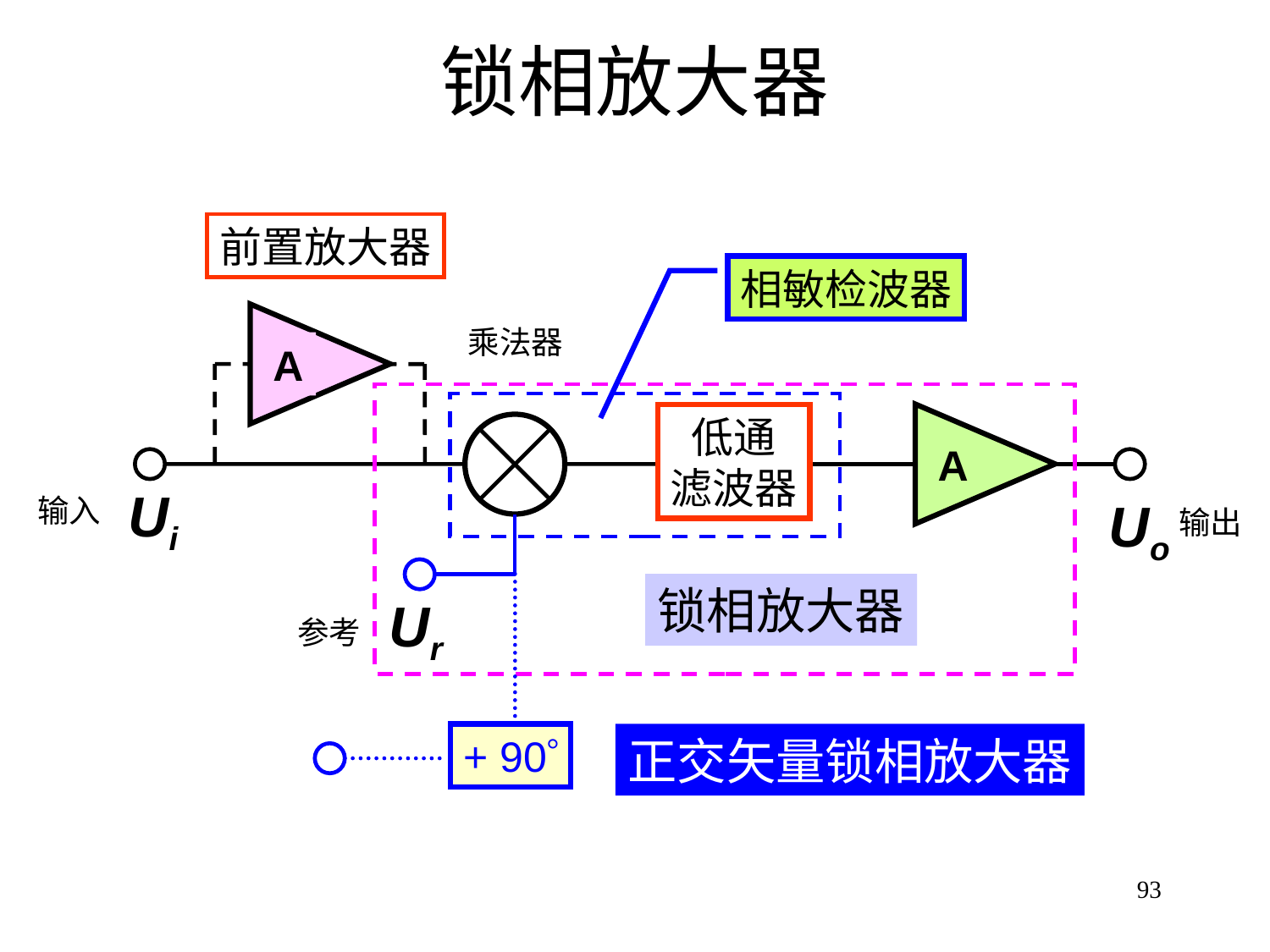

# 锁相放大器
前置放大器
相敏检波器

A

乘法器

A
低通
滤波器

Ui
Uo
输入
输出

锁相放大器
Ur
参考
+ 90°
正交矢量锁相放大器

93